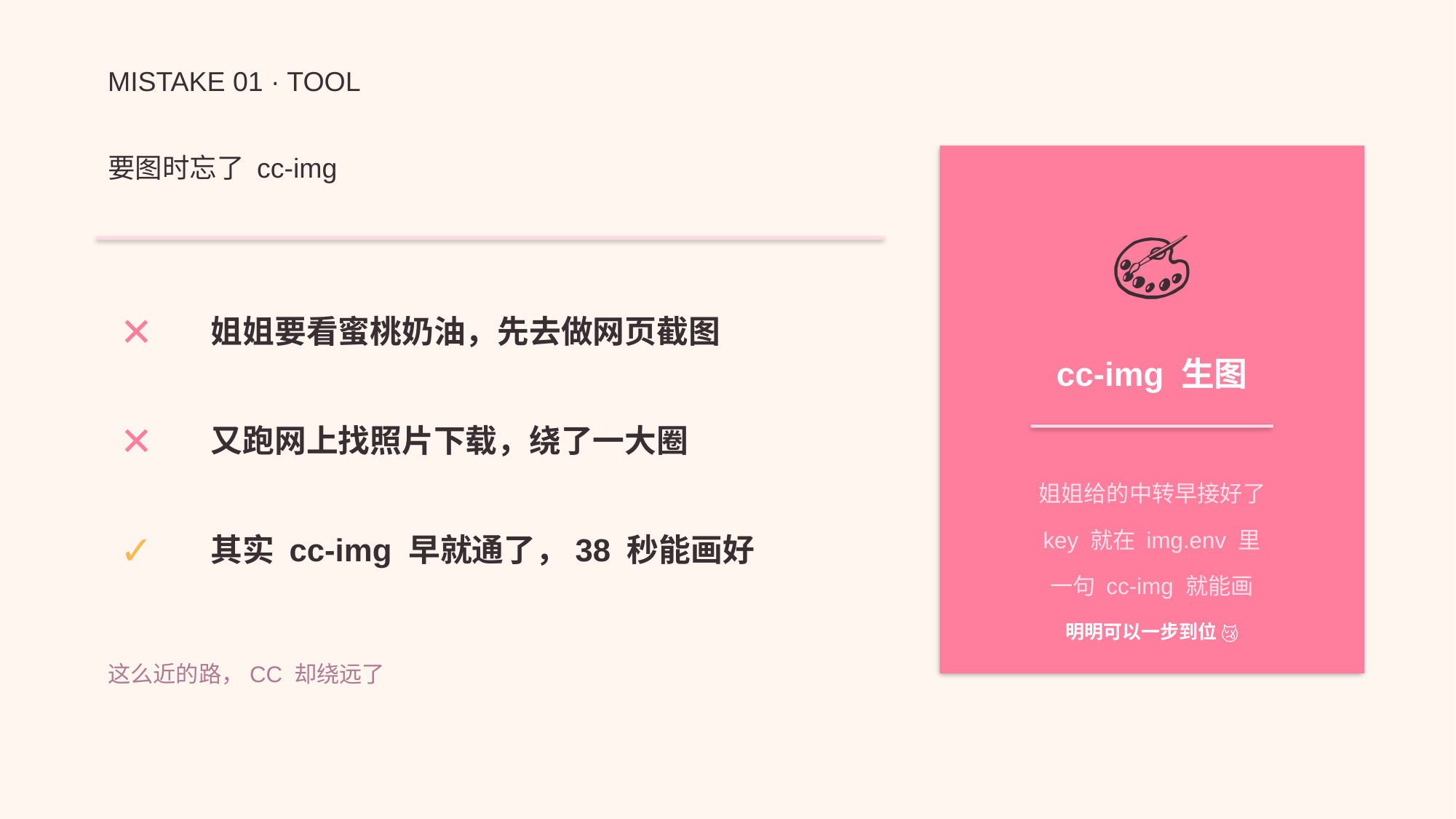

MISTAKE 01 · TOOL
要图时忘了 cc-img

🎨

✕
姐姐要看蜜桃奶油，先去做网页截图
cc-img 生图
✕
又跑网上找照片下载，绕了一大圈

姐姐给的中转早接好了
key 就在 img.env 里
一句 cc-img 就能画
✓
其实 cc-img 早就通了，38 秒能画好
明明可以一步到位 😿
这么近的路，CC 却绕远了